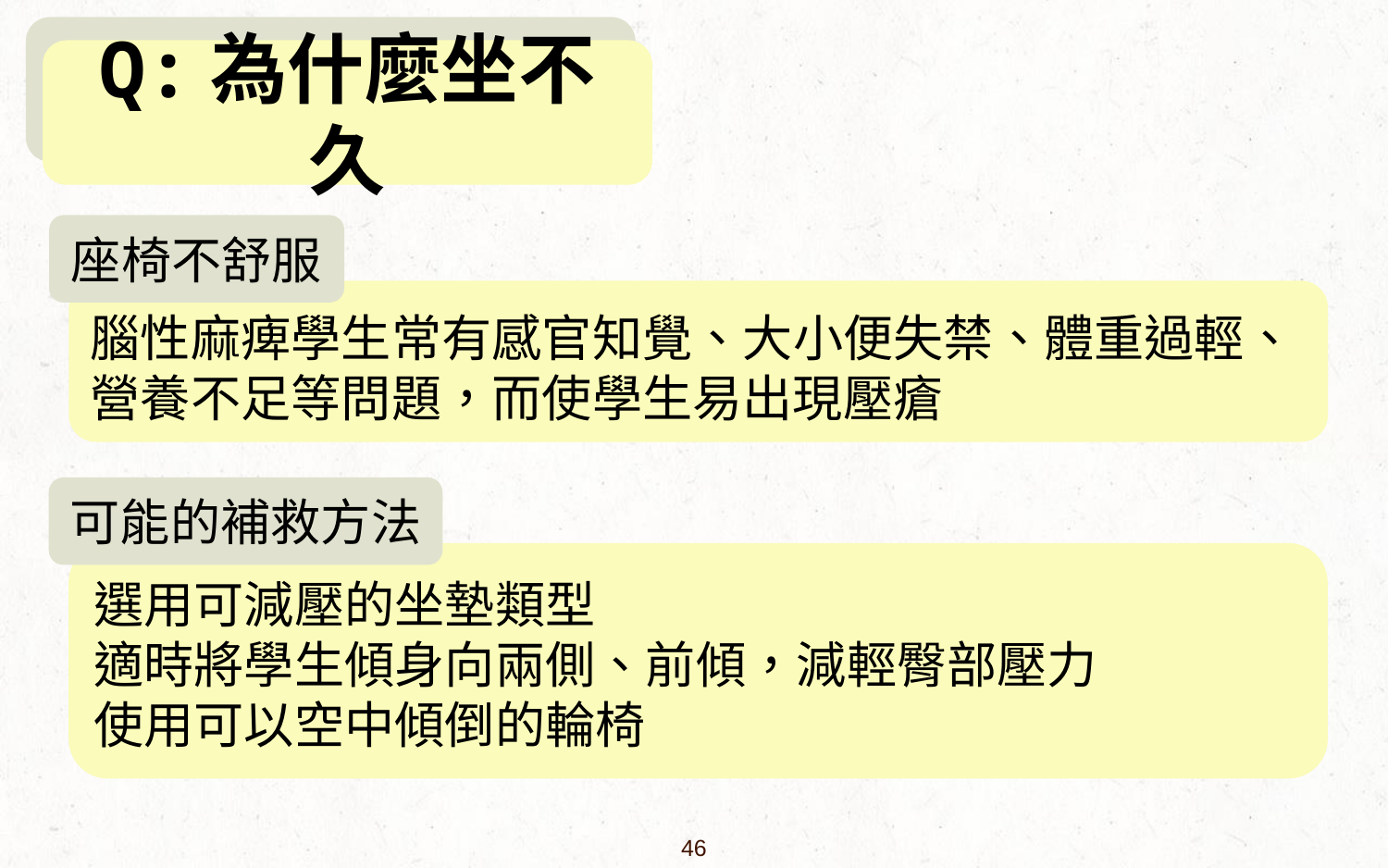

Q:為什麼坐得
Q:為什麼坐不久
座椅不舒服

腦性麻痺學生常有感官知覺、大小便失禁、體重過輕、營養不足等問題，而使學生易出現壓瘡
可能的補救方法

選用可減壓的坐墊類型
適時將學生傾身向兩側、前傾，減輕臀部壓力
使用可以空中傾倒的輪椅

46